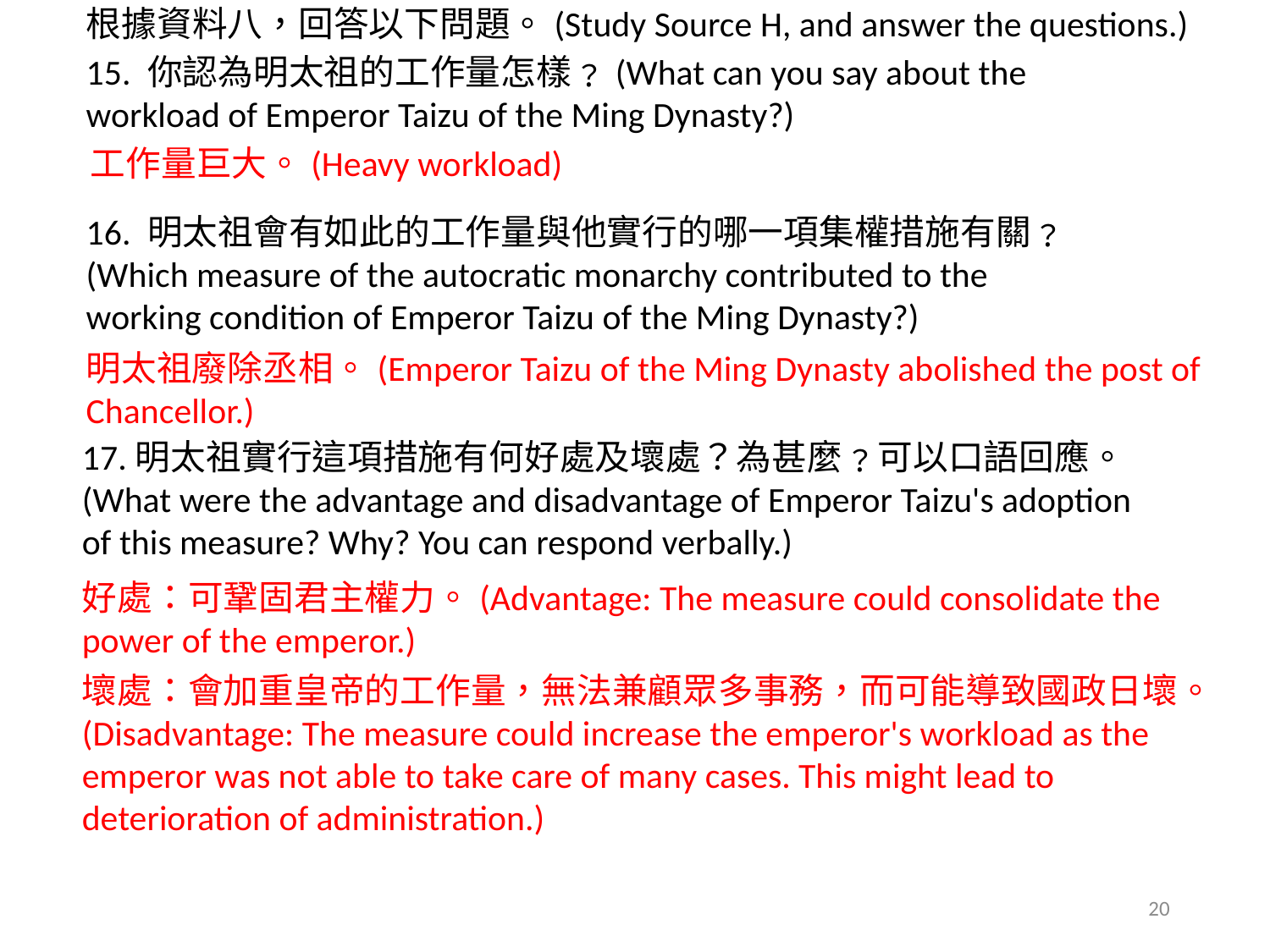

根據資料八，回答以下問題。(Study Source H, and answer the questions.)

15. 你認為明太祖的工作量怎樣﹖(What can you say about the workload of Emperor Taizu of the Ming Dynasty?)

工作量巨大。(Heavy workload)

16. 明太祖會有如此的工作量與他實行的哪一項集權措施有關﹖(Which measure of the autocratic monarchy contributed to the working condition of Emperor Taizu of the Ming Dynasty?)

明太祖廢除丞相。(Emperor Taizu of the Ming Dynasty abolished the post of Chancellor.)

17.明太祖實行這項措施有何好處及壞處？為甚麼﹖可以口語回應。(What were the advantage and disadvantage of Emperor Taizu's adoption of this measure? Why? You can respond verbally.)

好處：可鞏固君主權力。(Advantage: The measure could consolidate the power of the emperor.)

壞處：會加重皇帝的工作量，無法兼顧眾多事務，而可能導致國政日壞。(Disadvantage: The measure could increase the emperor's workload as the emperor was not able to take care of many cases. This might lead to deterioration of administration.)

20